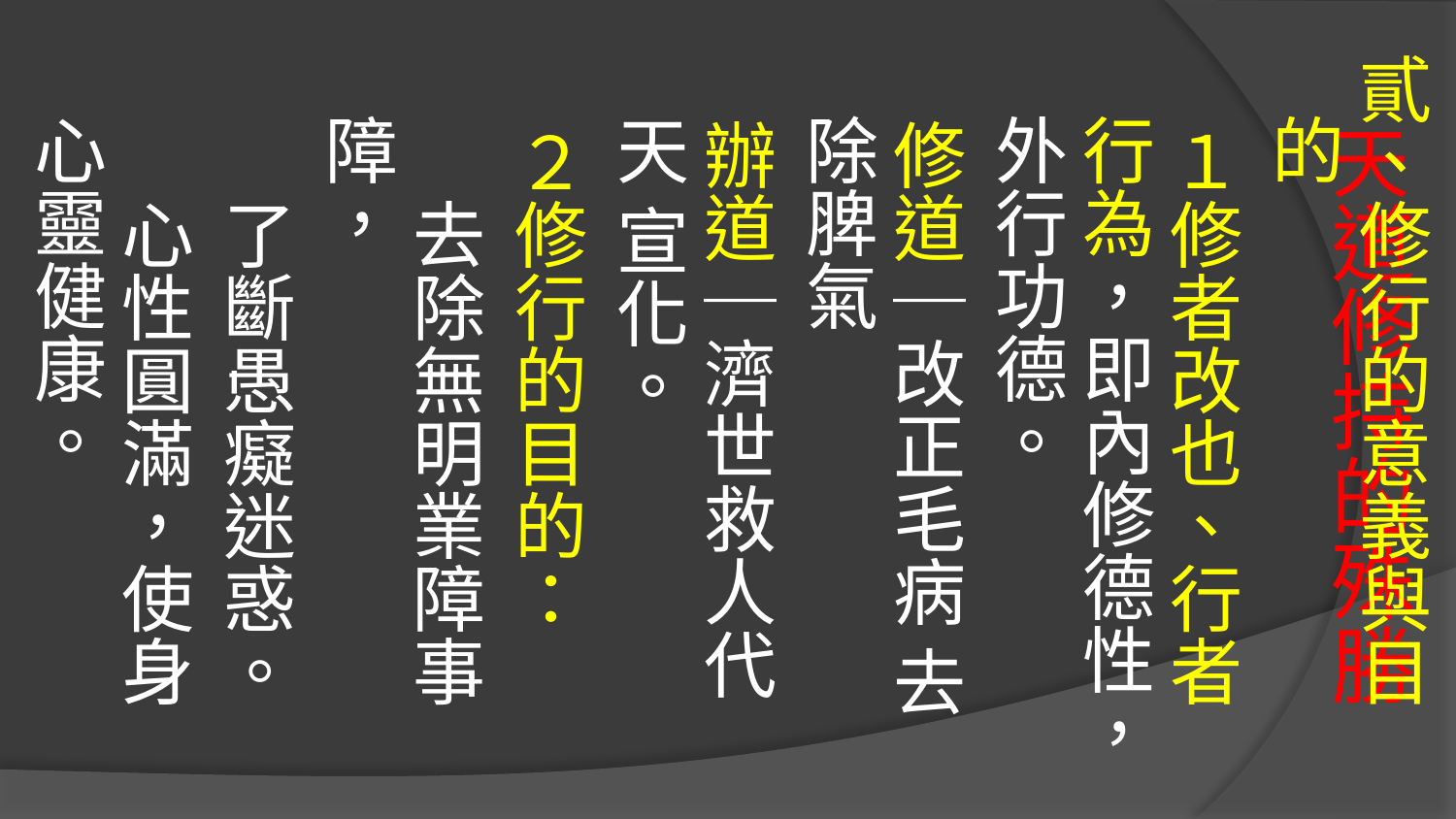

貳、修行的意義與目的
　１修者改也、行者行為，即內修德性，外行功德。
   修道｜改正毛病 去除脾氣
   辦道｜濟世救人代天 宣化。
　２修行的目的：
　　去除無明業障事障，
　　了斷愚癡迷惑。
　　心性圓滿，使身心靈健康。
# 天道修持的殊勝